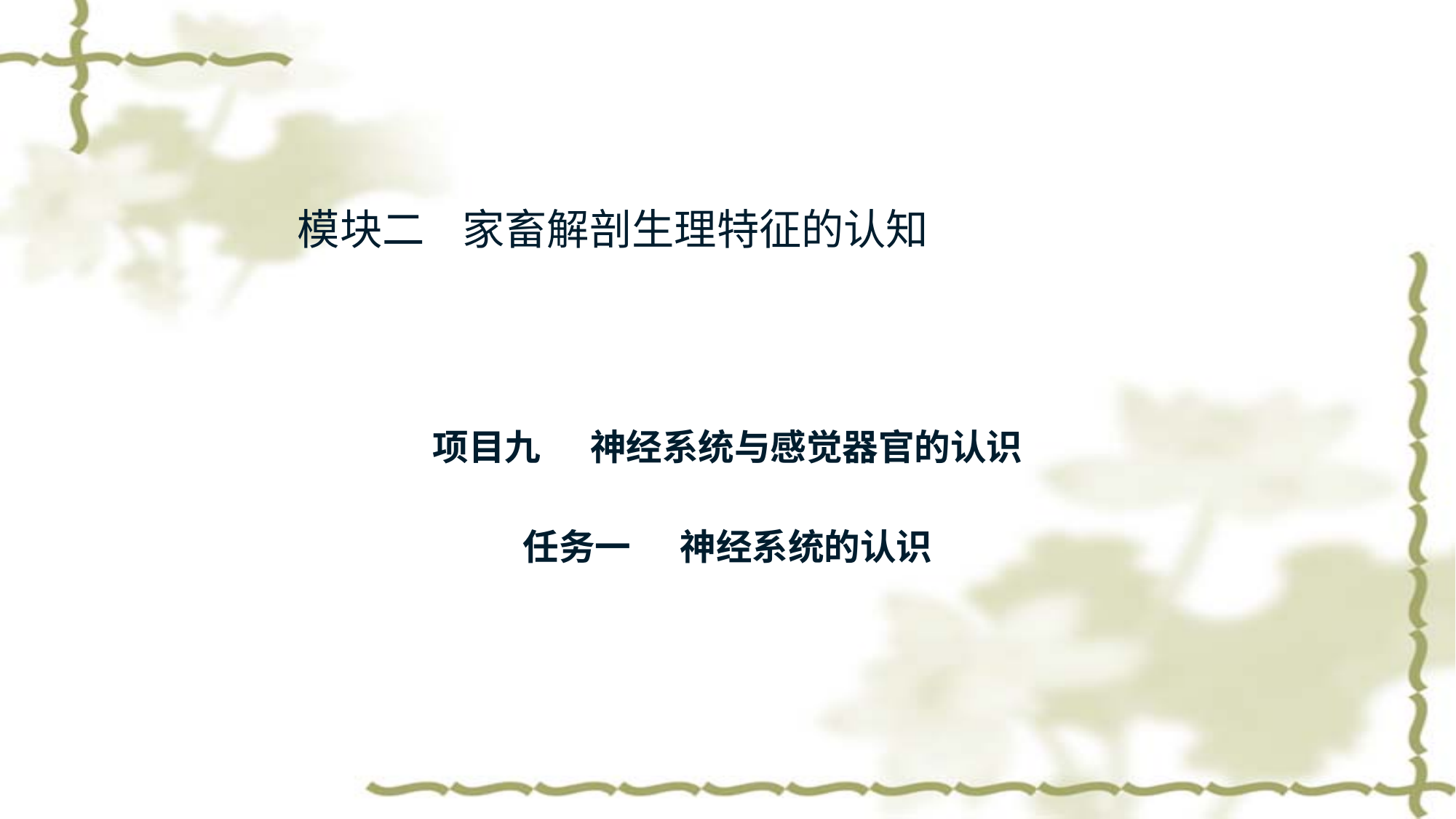

模块二    家畜解剖生理特征的认知
项目九      神经系统与感觉器官的认识

任务一      神经系统的认识